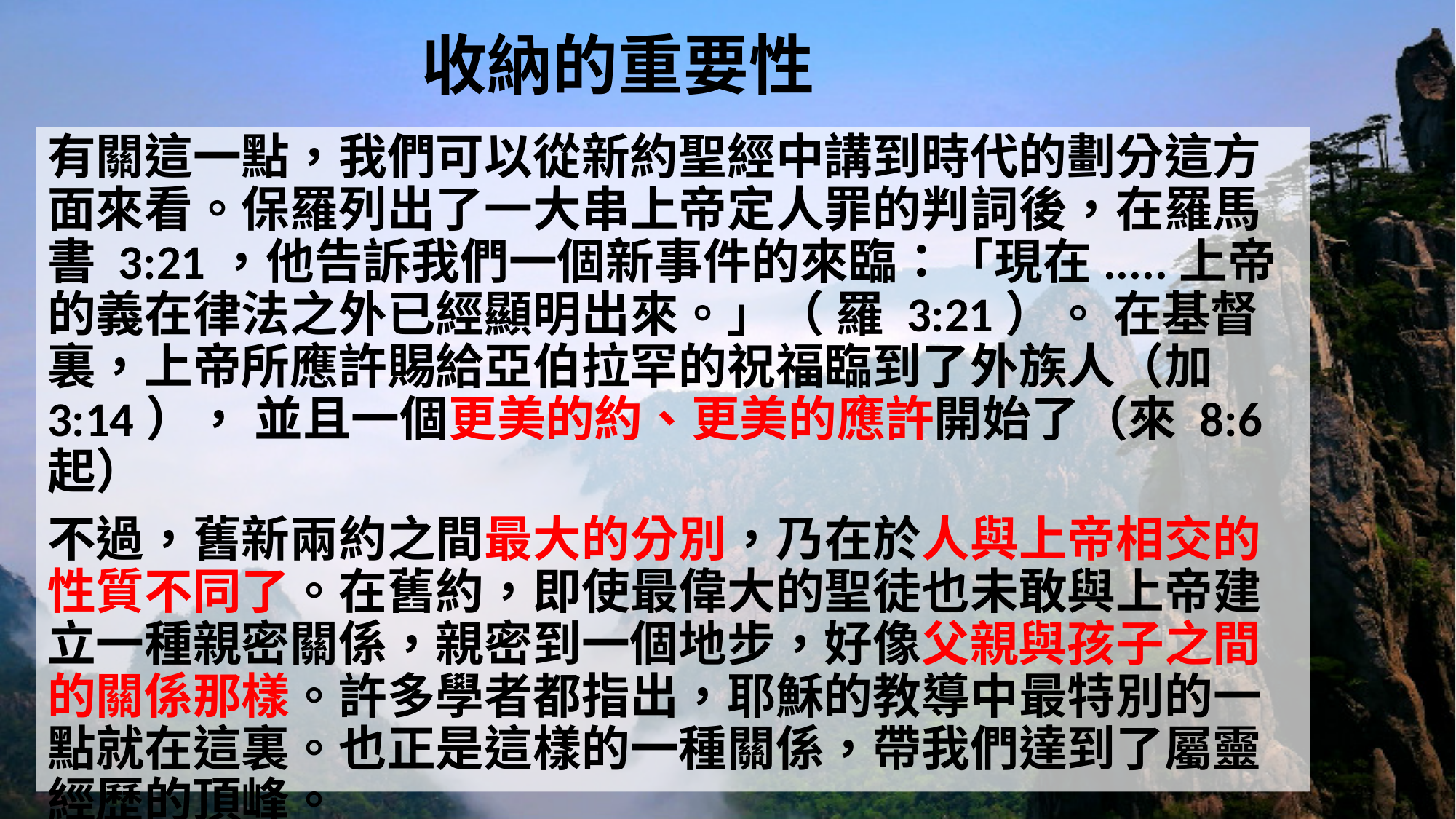

# 收納的重要性
有關這一點，我們可以從新約聖經中講到時代的劃分這方面來看。保羅列出了一大串上帝定人罪的判詞後，在羅馬書 3:21，他告訴我們一個新事件的來臨：「現在.....上帝的義在律法之外已經顯明出來。」（ 羅 3:21）。 在基督裏，上帝所應許賜給亞伯拉罕的祝福臨到了外族人（加 3:14）， 並且一個更美的約、更美的應許開始了（來 8:6 起）
不過，舊新兩約之間最大的分別，乃在於人與上帝相交的性質不同了。在舊約，即使最偉大的聖徒也未敢與上帝建立一種親密關係，親密到一個地步，好像父親與孩子之間的關係那樣。許多學者都指出，耶穌的教導中最特別的一點就在這裏。也正是這樣的一種關係，帶我們達到了屬靈經歷的頂峰。